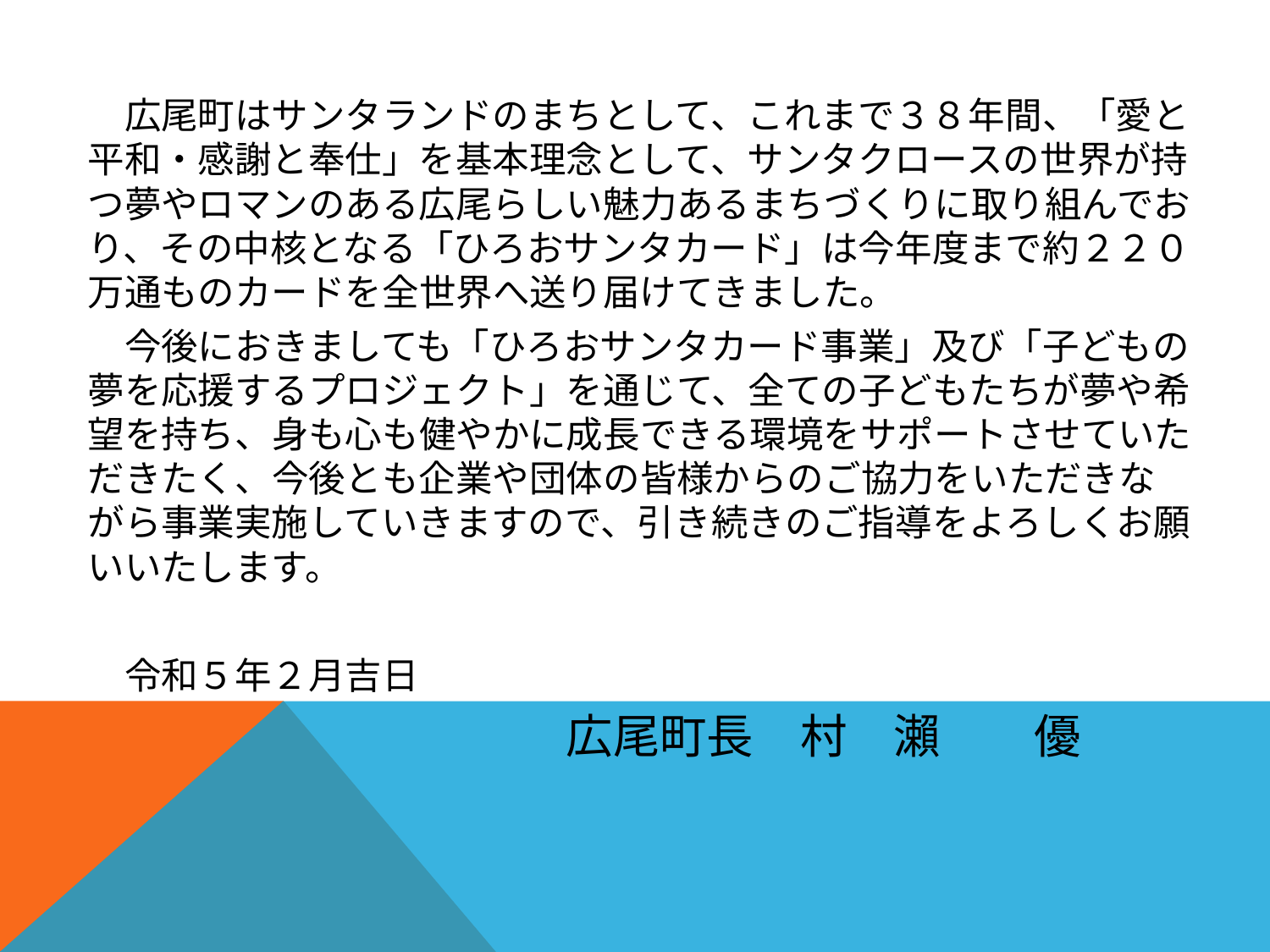

広尾町はサンタランドのまちとして、これまで３８年間、「愛と平和・感謝と奉仕」を基本理念として、サンタクロースの世界が持つ夢やロマンのある広尾らしい魅力あるまちづくりに取り組んでおり、その中核となる「ひろおサンタカード」は今年度まで約２２０万通ものカードを全世界へ送り届けてきました。
　今後におきましても「ひろおサンタカード事業」及び「子どもの夢を応援するプロジェクト」を通じて、全ての子どもたちが夢や希望を持ち、身も心も健やかに成長できる環境をサポートさせていただきたく、今後とも企業や団体の皆様からのご協力をいただきながら事業実施していきますので、引き続きのご指導をよろしくお願いいたします。

　令和５年２月吉日
　　　　　　　　　　　　　広尾町長　村　瀨　　優